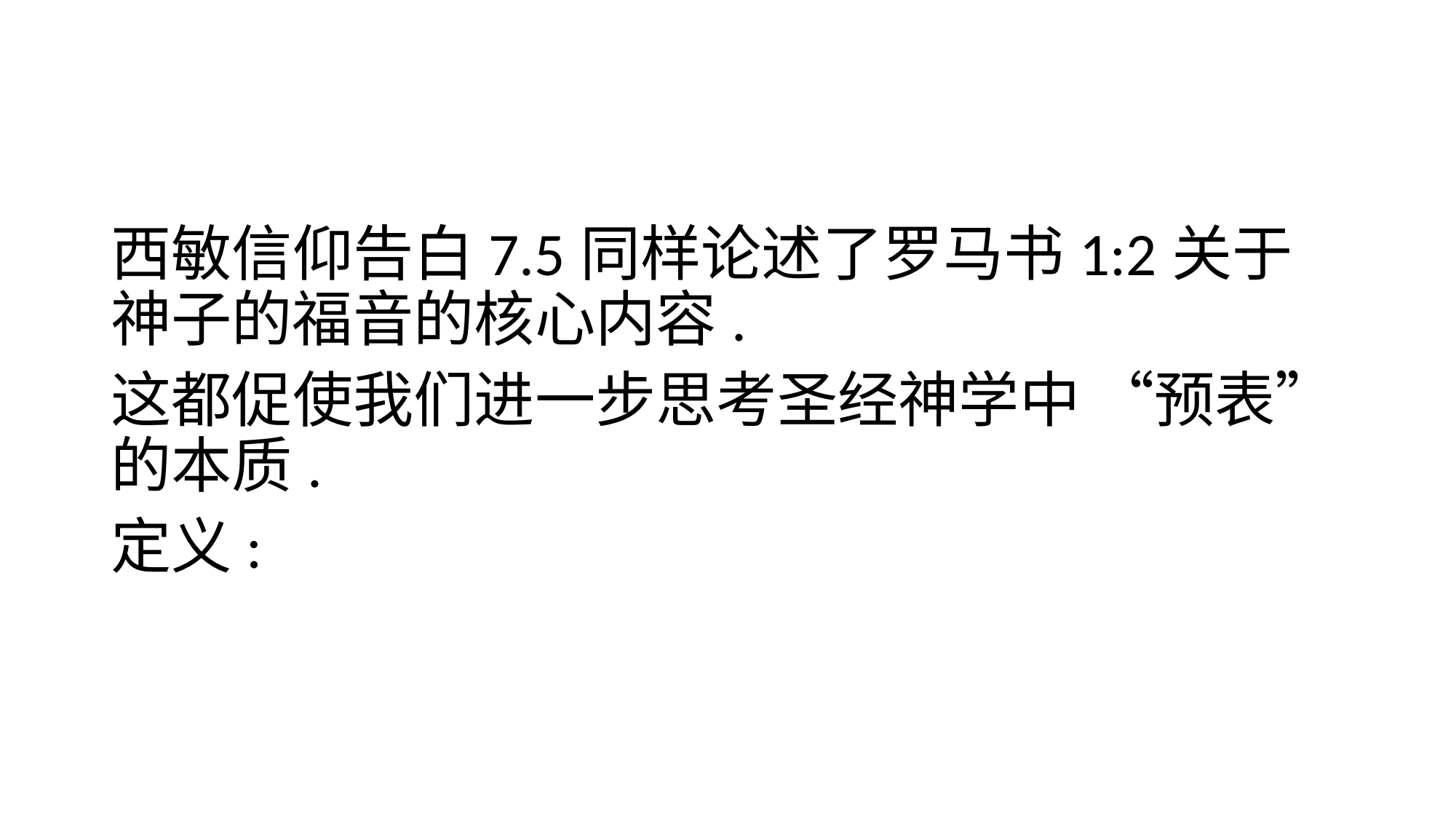

#
西敏信仰告白7.5同样论述了罗马书1:2关于神子的福音的核心内容.
这都促使我们进一步思考圣经神学中 “预表”的本质.
定义: